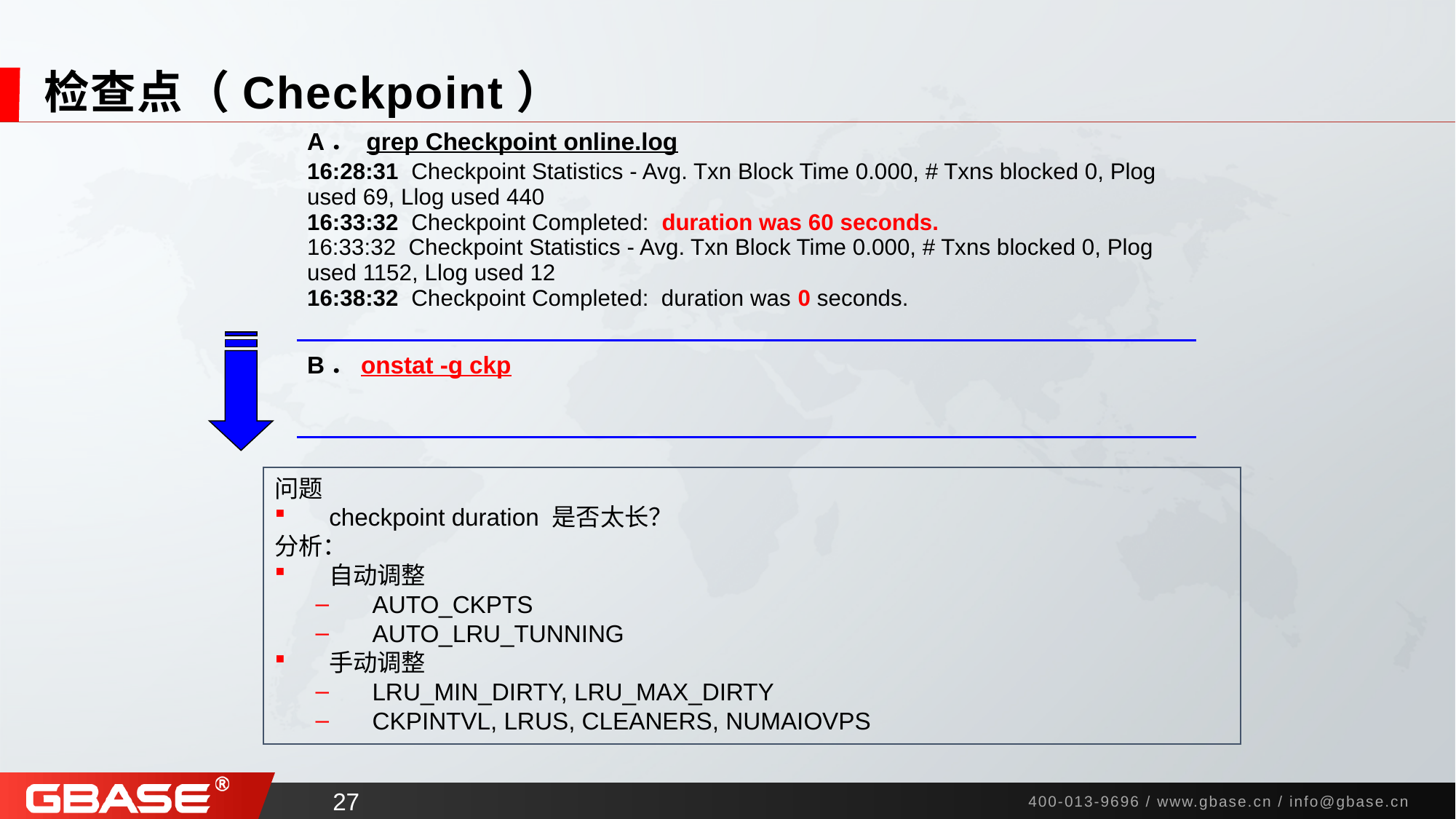

# 检查点（Checkpoint）
| A． grep Checkpoint online.log 16:28:31 Checkpoint Statistics - Avg. Txn Block Time 0.000, # Txns blocked 0, Plog used 69, Llog used 440 16:33:32 Checkpoint Completed: duration was 60 seconds. 16:33:32 Checkpoint Statistics - Avg. Txn Block Time 0.000, # Txns blocked 0, Plog used 1152, Llog used 12 16:38:32 Checkpoint Completed: duration was 0 seconds. |
| --- |
| B．onstat -g ckp |

问题
checkpoint duration 是否太长？
分析：
自动调整
 AUTO_CKPTS
 AUTO_LRU_TUNNING
手动调整
 LRU_MIN_DIRTY, LRU_MAX_DIRTY
 CKPINTVL, LRUS, CLEANERS, NUMAIOVPS